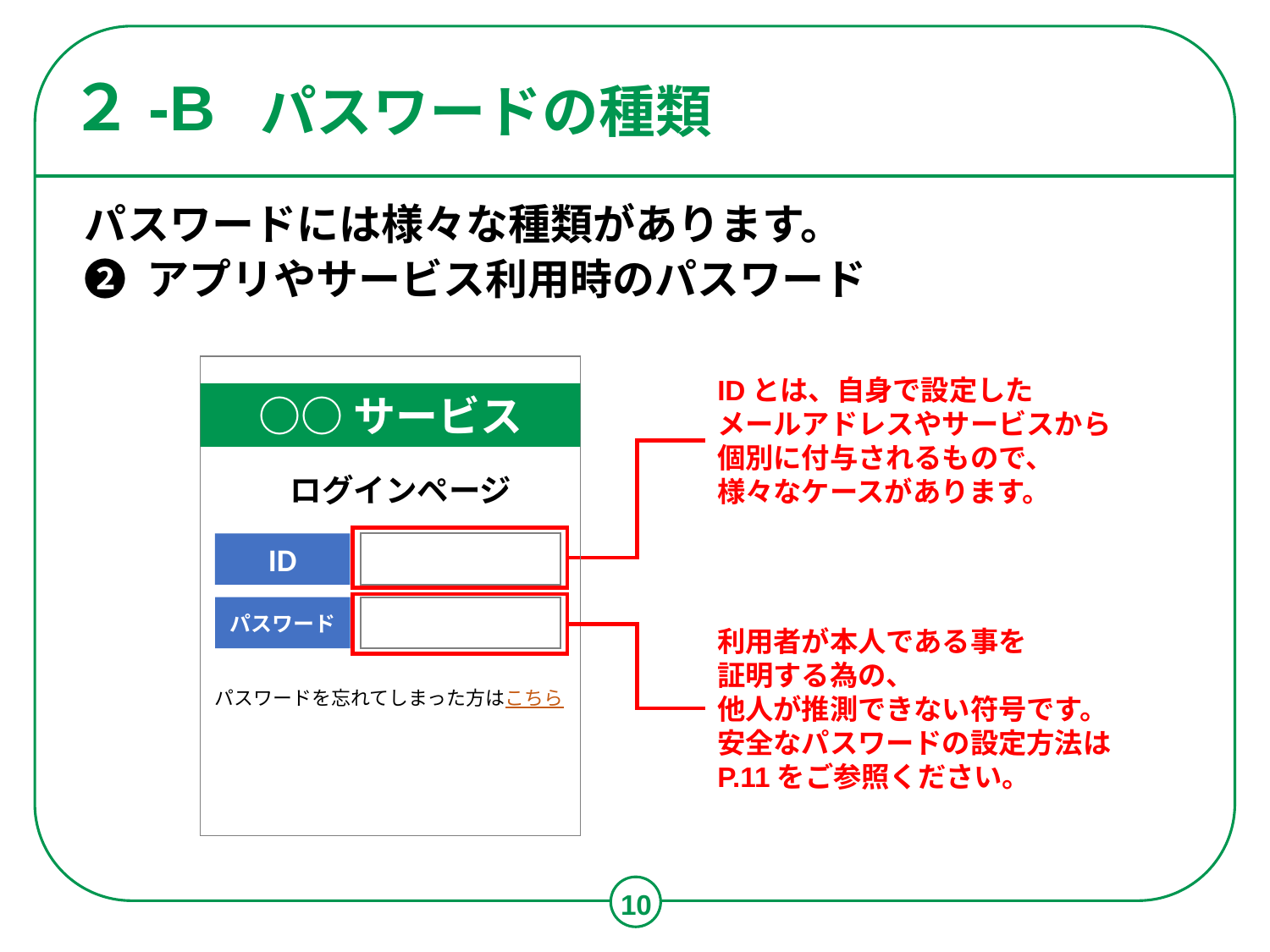

# パスワードの種類
２-B
パスワードには様々な種類があります。
❷ アプリやサービス利用時のパスワード

○○サービス
ログインページ

ID

パスワード

パスワードを忘れてしまった方はこちら
IDとは、自身で設定した
メールアドレスやサービスから
個別に付与されるもので、
様々なケースがあります。
利用者が本人である事を
証明する為の、
他人が推測できない符号です。
安全なパスワードの設定方法は
P.11をご参照ください。